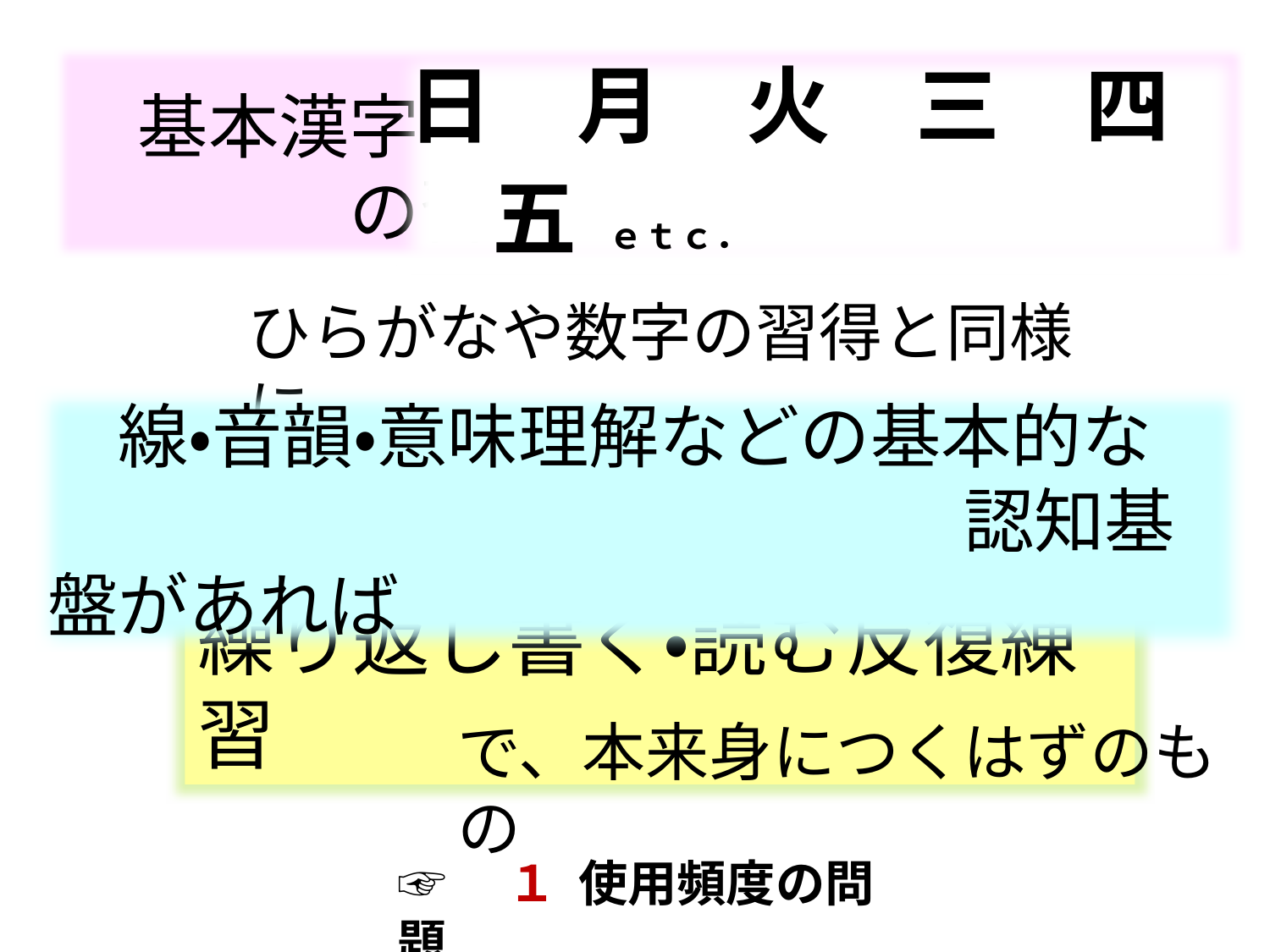

基本漢字
　　　　の習得については
日　月　火　三　四　五　ｅｔｃ．
ひらがなや数字の習得と同様に
　線・音韻・意味理解などの基本的な
　　　　　　　　　　　　　認知基盤があれば
繰り返し書く・読む反復練習
で、本来身につくはずのもの
☞　１　使用頻度の問題